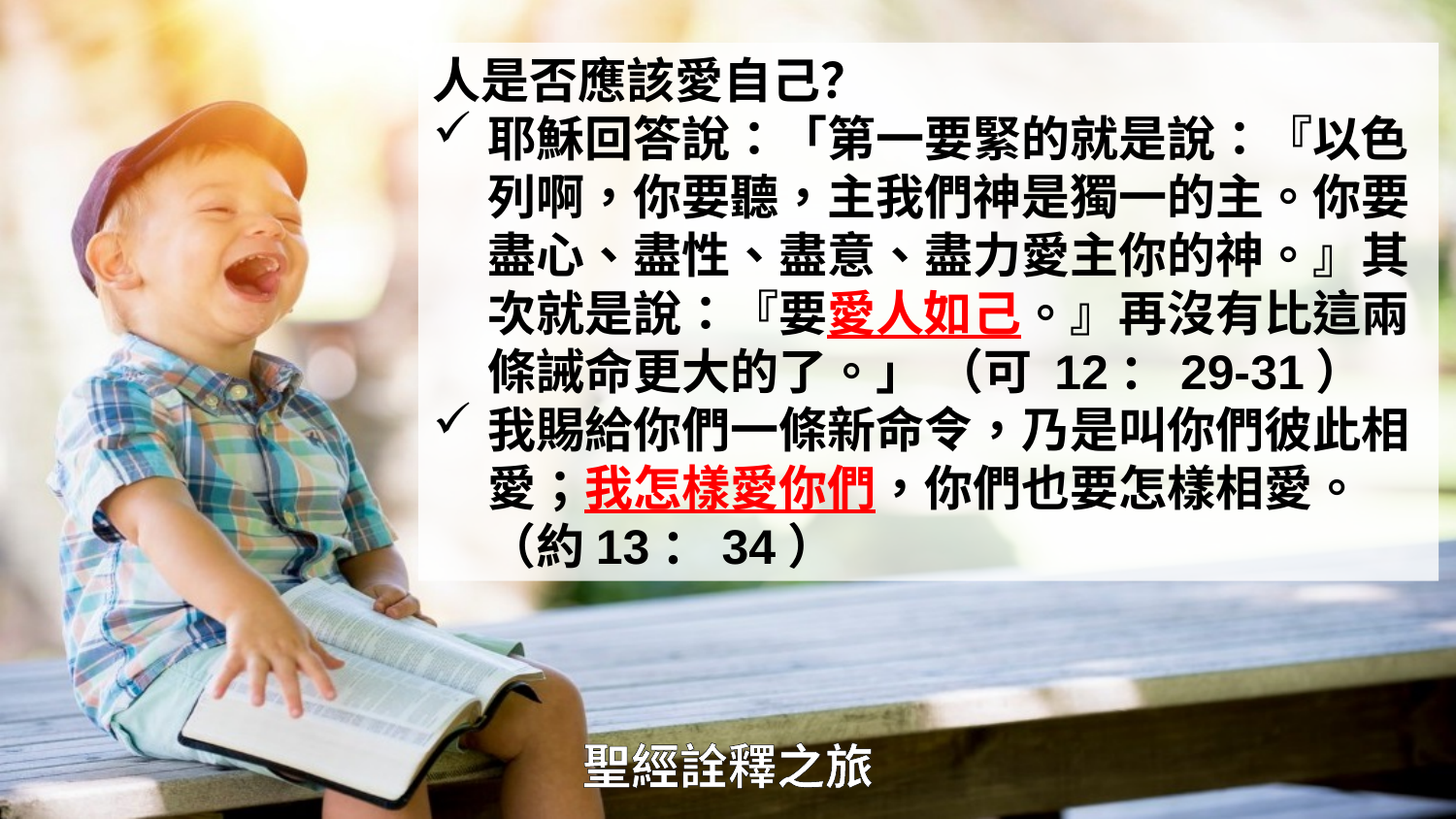

人是否應該愛自己？
耶穌回答說：「第一要緊的就是說：『以色列啊，你要聽，主我們神是獨一的主。你要盡心、盡性、盡意、盡力愛主你的神。』其次就是說：『要愛人如己。』再沒有比這兩條誡命更大的了。」 （可 12：29-31）
我賜給你們一條新命令，乃是叫你們彼此相愛；我怎樣愛你們，你們也要怎樣相愛。（約13：34）
# 聖經詮釋之旅